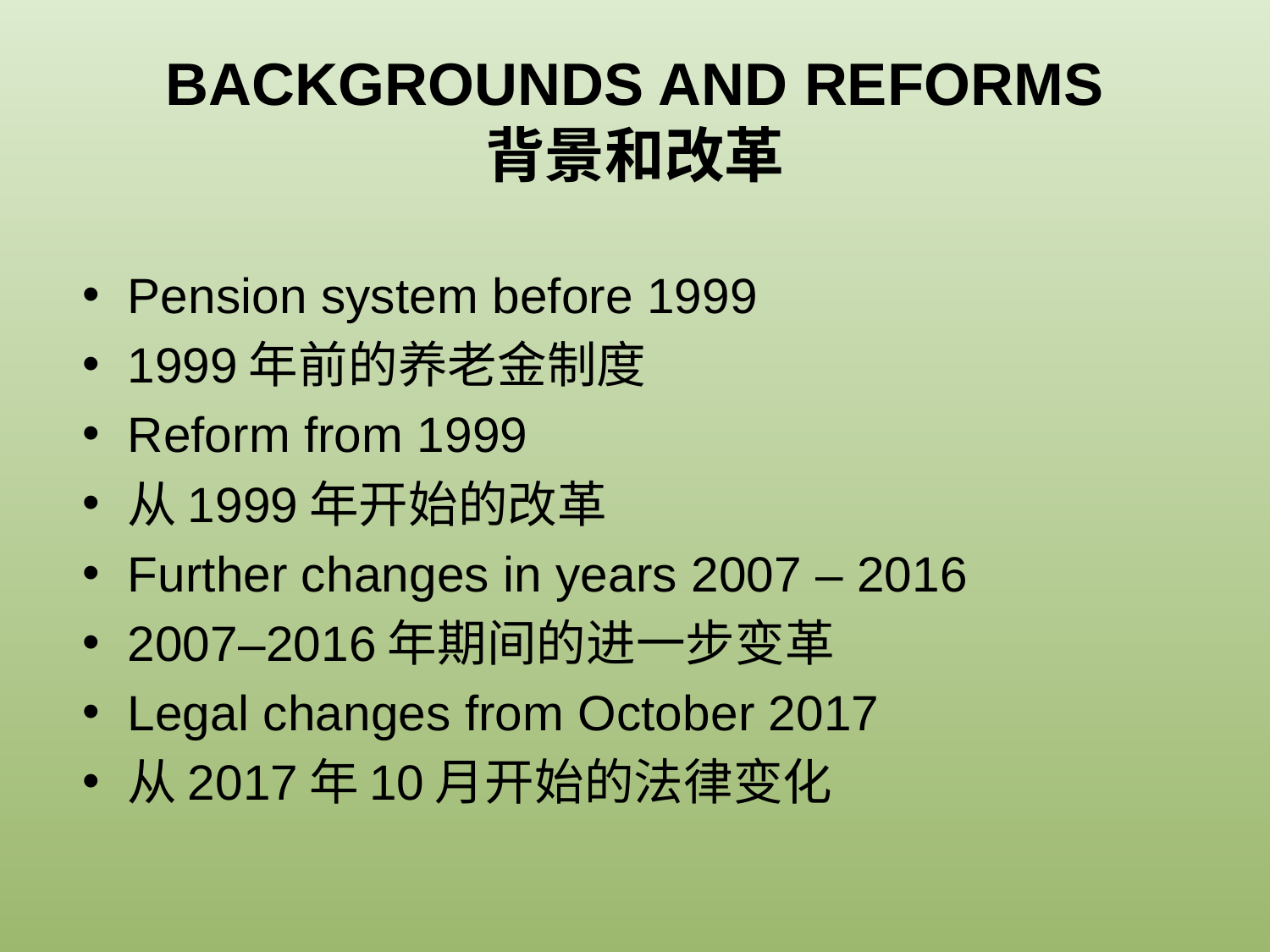

# BACKGROUNDS AND REFORMS 背景和改革
Pension system before 1999
1999年前的养老金制度
Reform from 1999
从1999年开始的改革
Further changes in years 2007 – 2016
2007–2016年期间的进一步变革
Legal changes from October 2017
从2017年10月开始的法律变化